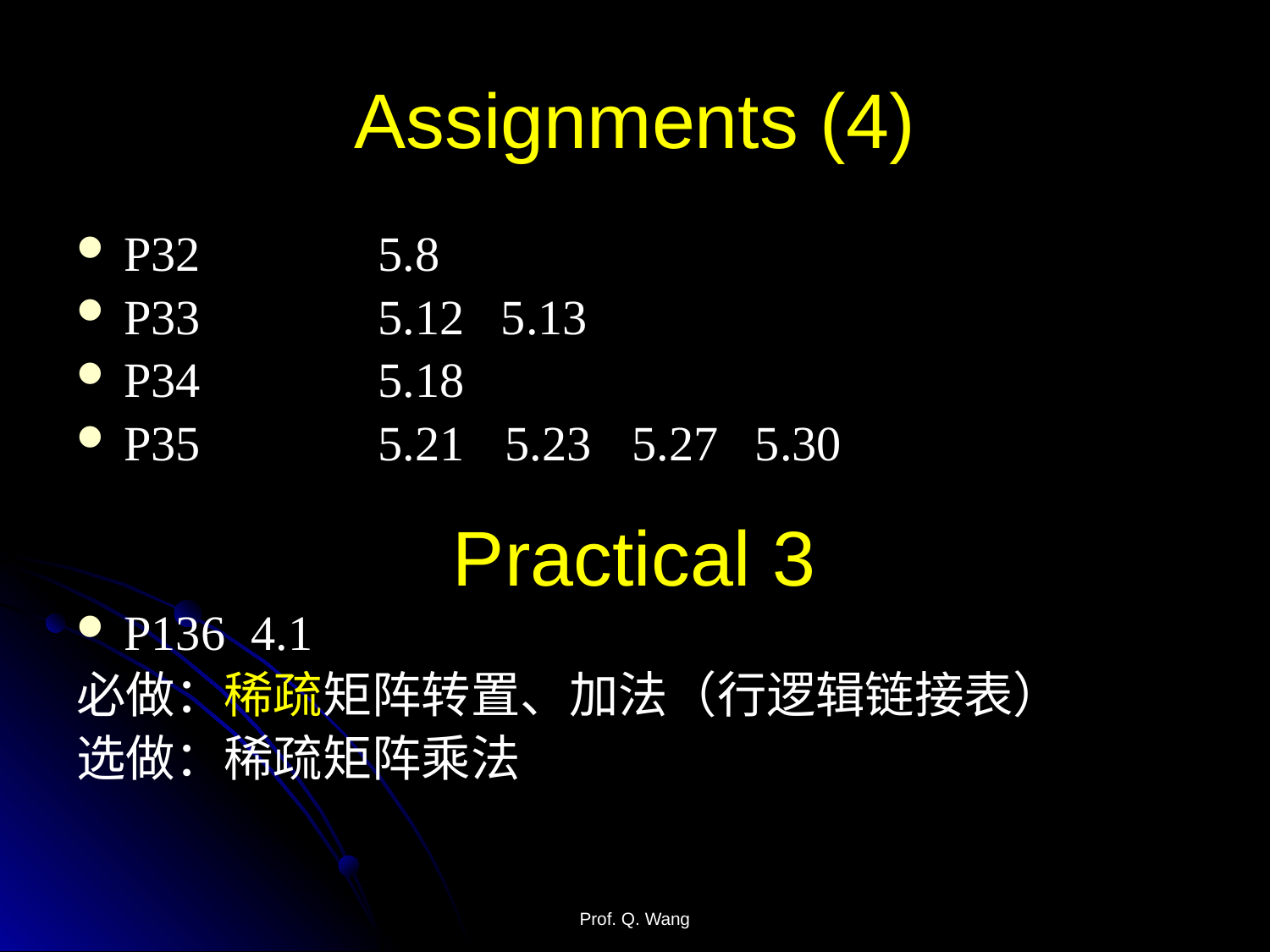

# Assignments (4)
P32		5.8
P33		5.12   5.13
P34		5.18
P35		5.21	5.23	5.27   5.30

P136	4.1
必做：稀疏矩阵转置、加法（行逻辑链接表）
选做：稀疏矩阵乘法
Practical 3

Prof. Q. Wang